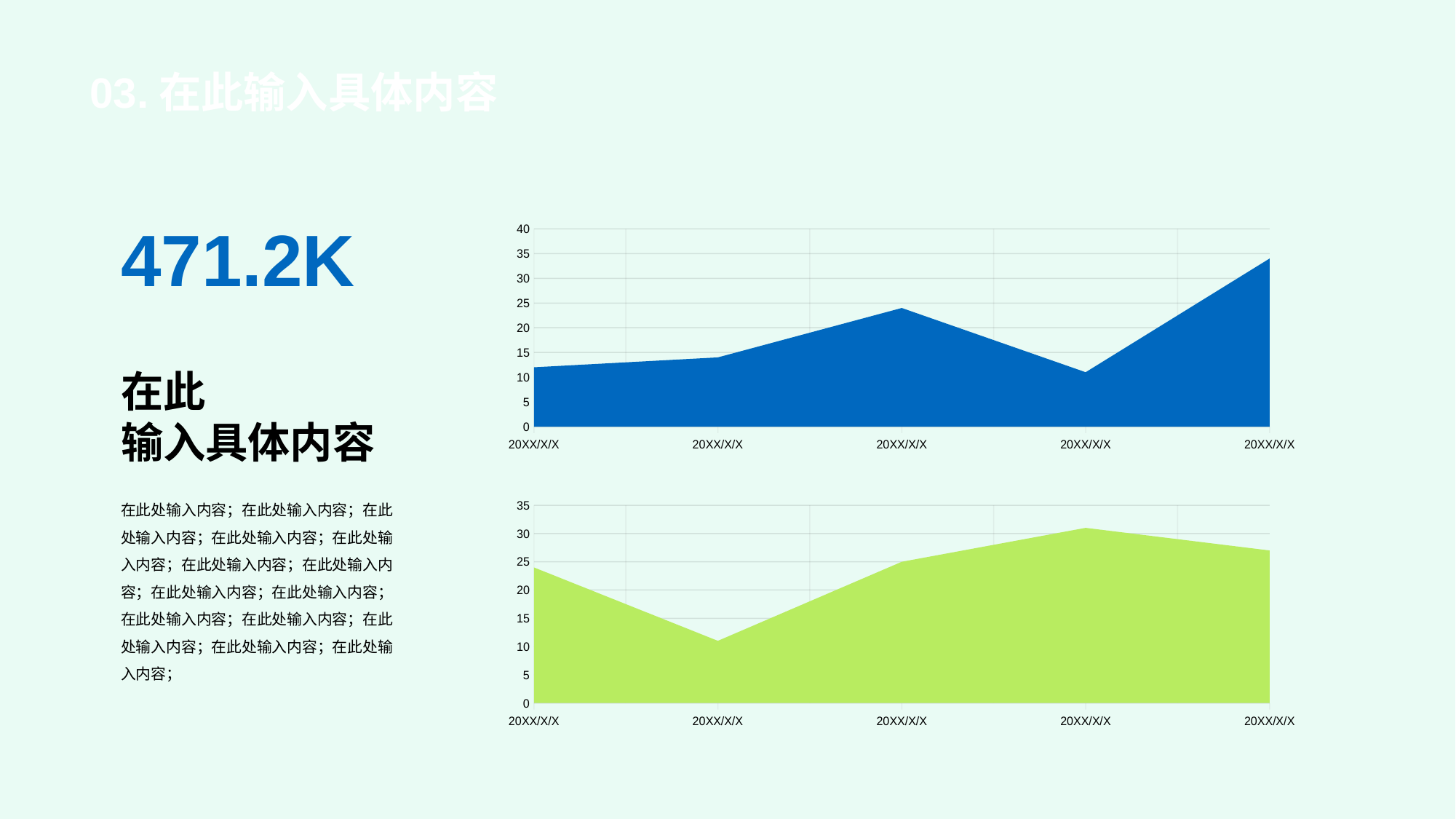

03.在此输入具体内容

### Chart

| Category | NO. 1 |
|---|---|
| 20XX/X/X | 12.0 |
| 20XX/X/X | 14.0 |
| 20XX/X/X | 24.0 |
| 20XX/X/X | 11.0 |
| 20XX/X/X | 34.0 |
471.2K
在此
输入具体内容

### Chart

| Category | NO. 1 |
|---|---|
| 20XX/X/X | 24.0 |
| 20XX/X/X | 11.0 |
| 20XX/X/X | 25.0 |
| 20XX/X/X | 31.0 |
| 20XX/X/X | 27.0 |
在此处输入内容；在此处输入内容；在此处输入内容；在此处输入内容；在此处输入内容；在此处输入内容；在此处输入内容；在此处输入内容；在此处输入内容；在此处输入内容；在此处输入内容；在此处输入内容；在此处输入内容；在此处输入内容；